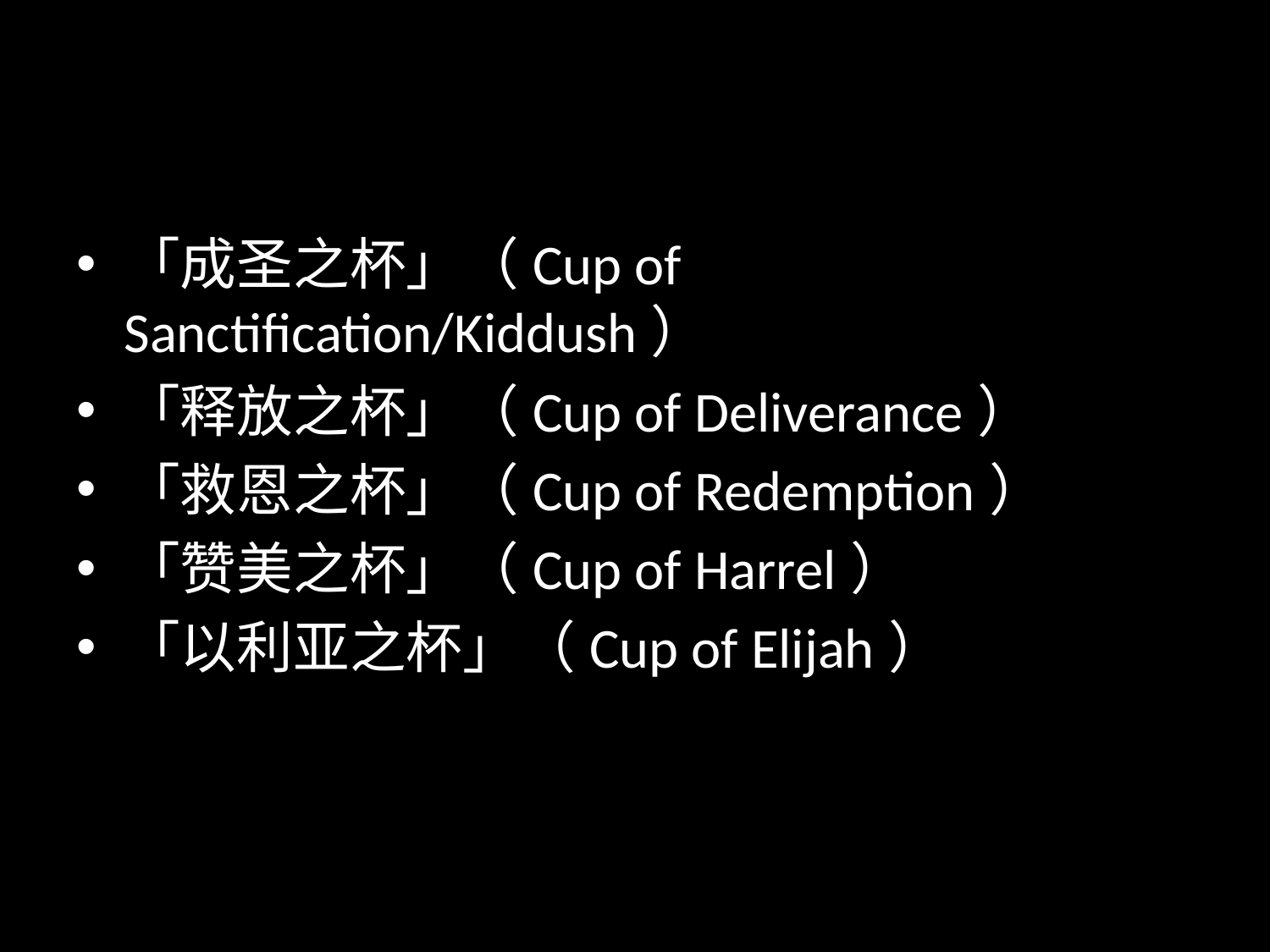

#
「成圣之杯」（Cup of Sanctification/Kiddush）
「释放之杯」（Cup of Deliverance）
「救恩之杯」（Cup of Redemption）
「赞美之杯」（Cup of Harrel）
「以利亚之杯」（Cup of Elijah）